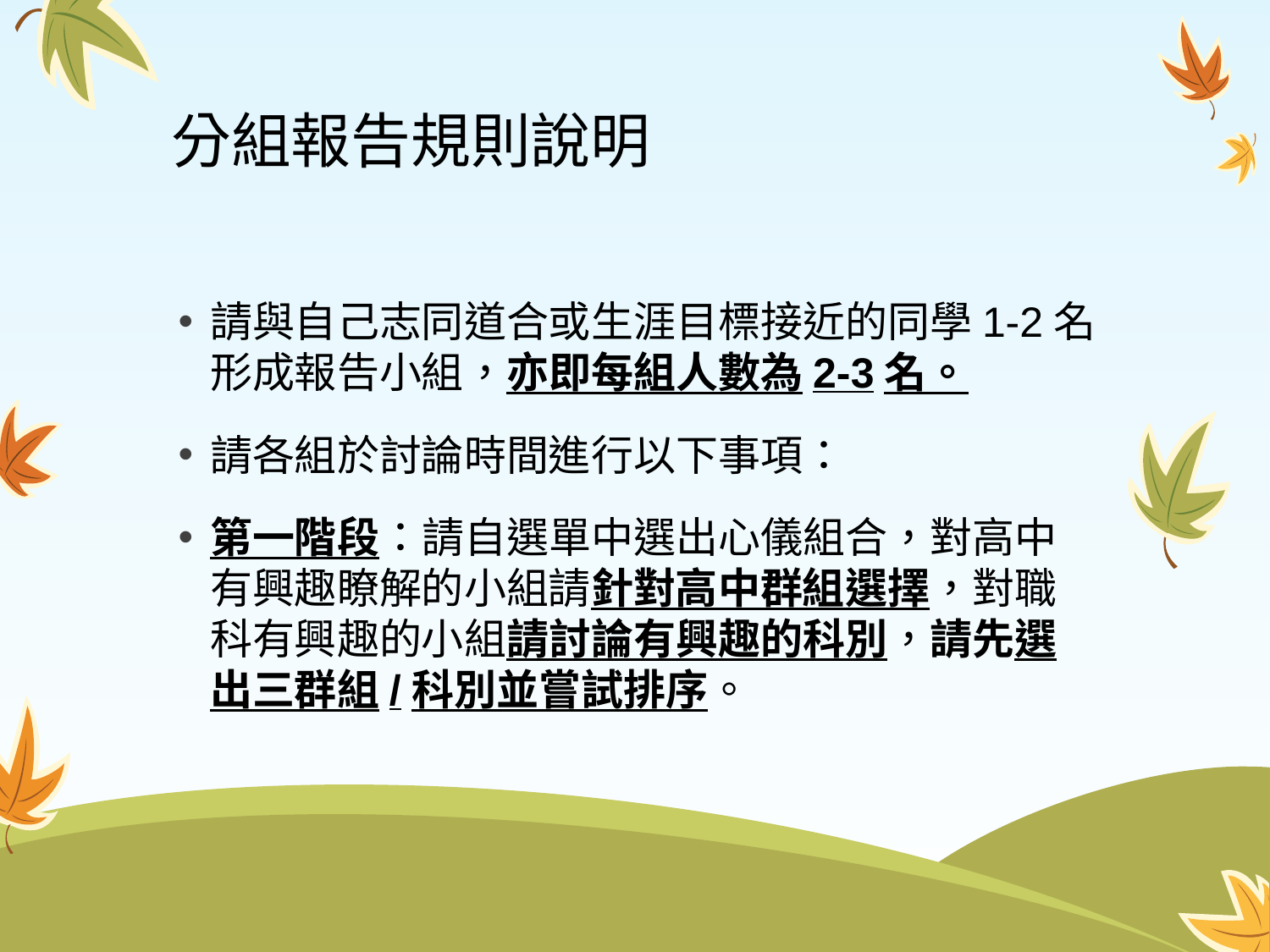

# 分組報告規則說明

請與自己志同道合或生涯目標接近的同學1-2名形成報告小組，亦即每組人數為2-3名。
請各組於討論時間進行以下事項：
第一階段：請自選單中選出心儀組合，對高中有興趣瞭解的小組請針對高中群組選擇，對職科有興趣的小組請討論有興趣的科別，請先選出三群組/科別並嘗試排序。